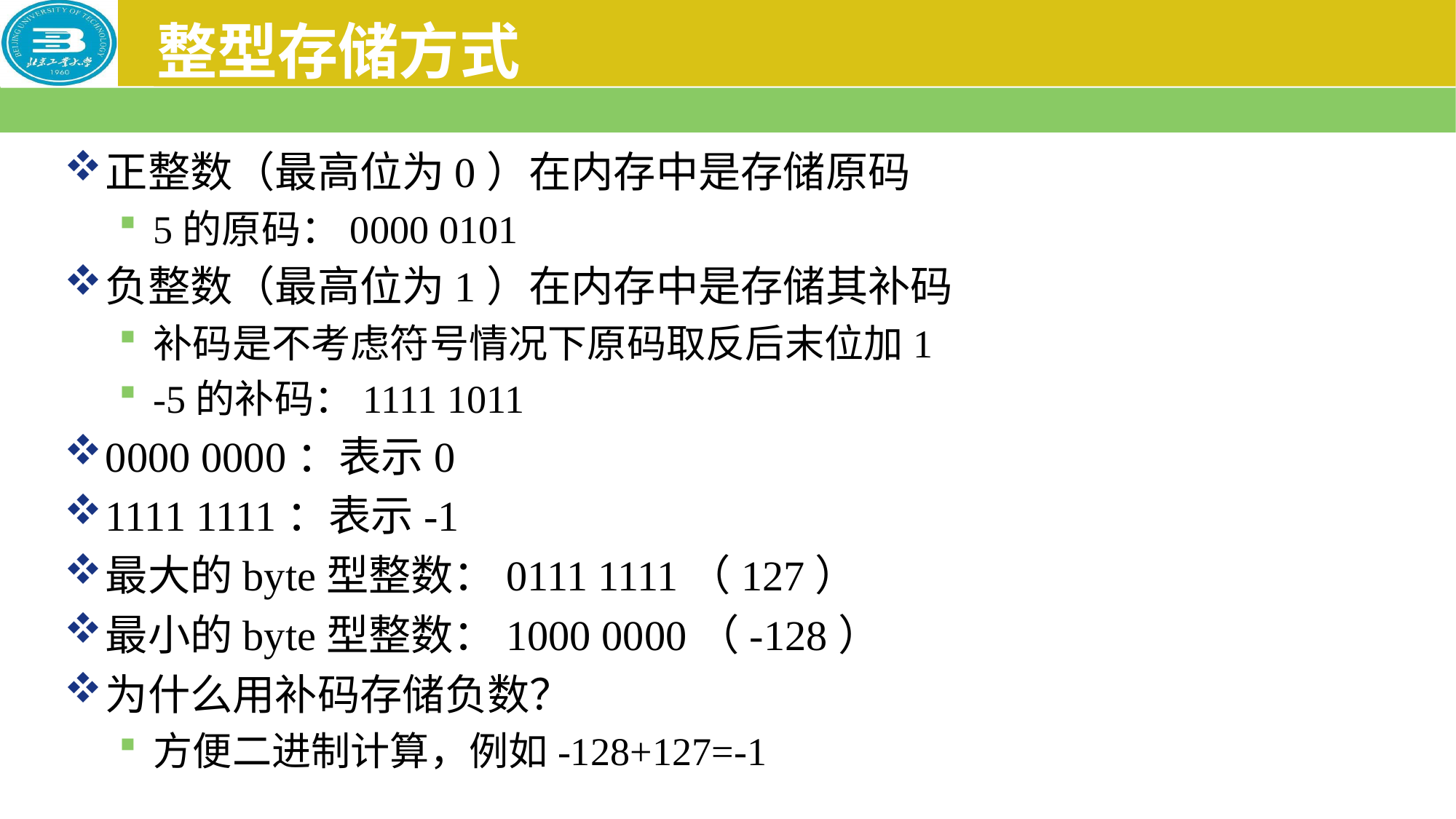

# 整型存储方式
正整数（最高位为0）在内存中是存储原码
5的原码：0000 0101
负整数（最高位为1）在内存中是存储其补码
补码是不考虑符号情况下原码取反后末位加1
-5的补码：1111 1011
0000 0000：表示0
1111 1111：表示-1
最大的byte型整数：0111 1111（127）
最小的byte型整数：1000 0000（-128）
为什么用补码存储负数？
方便二进制计算，例如-128+127=-1